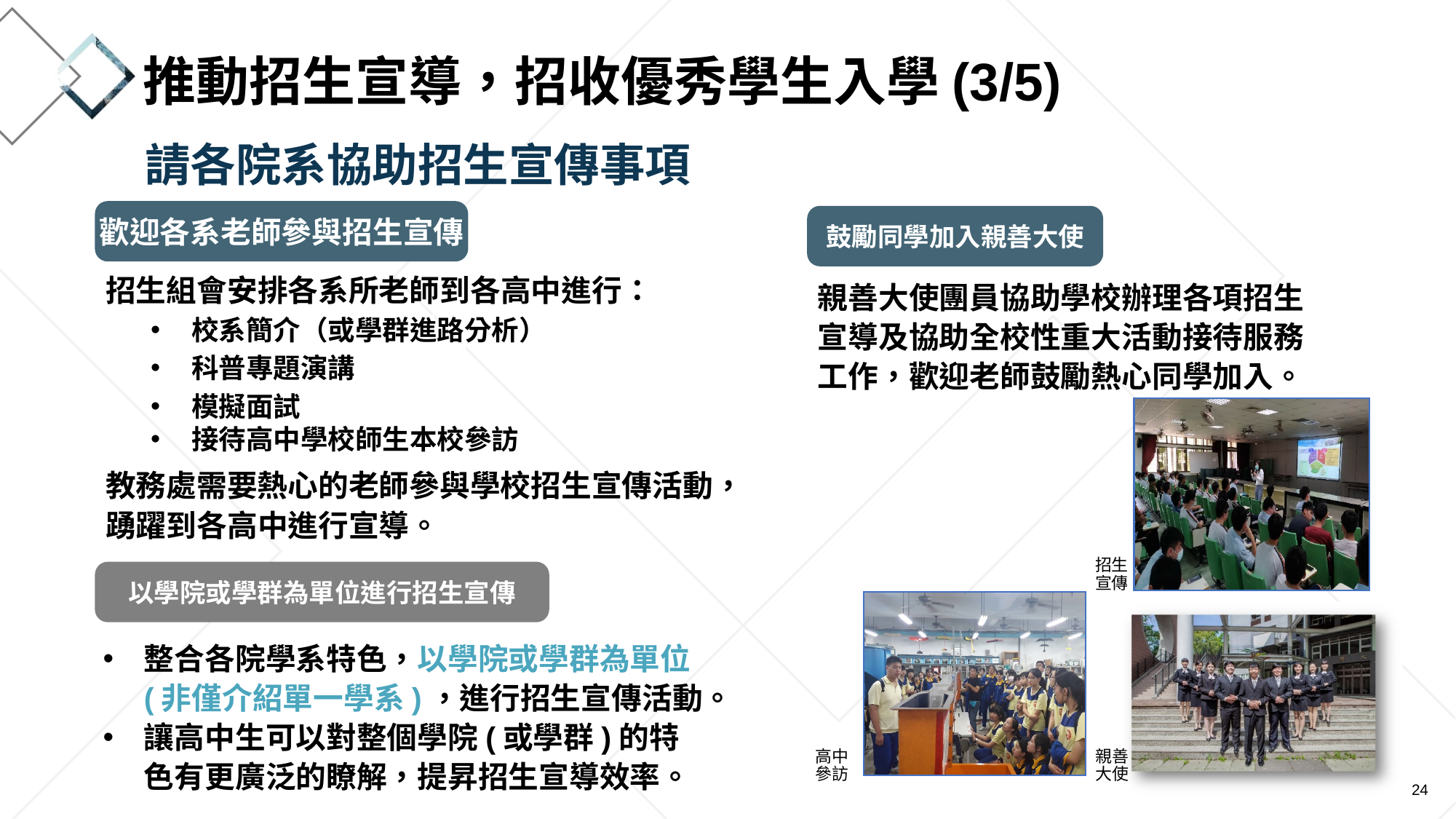

推動招生宣導，招收優秀學生入學(3/5)
請各院系協助招生宣傳事項
歡迎各系老師參與招生宣傳
鼓勵同學加入親善大使
招生組會安排各系所老師到各高中進行：
校系簡介（或學群進路分析）
科普專題演講
模擬面試
接待高中學校師生本校參訪
教務處需要熱心的老師參與學校招生宣傳活動，踴躍到各高中進行宣導。
親善大使團員協助學校辦理各項招生宣導及協助全校性重大活動接待服務工作，歡迎老師鼓勵熱心同學加入。
學系學伴與新生
交流時間
高中參訪
親善大使
招生宣傳
以學院或學群為單位進行招生宣傳
整合各院學系特色，以學院或學群為單位(非僅介紹單一學系)，進行招生宣傳活動。
讓高中生可以對整個學院(或學群)的特色有更廣泛的瞭解，提昇招生宣導效率。
24